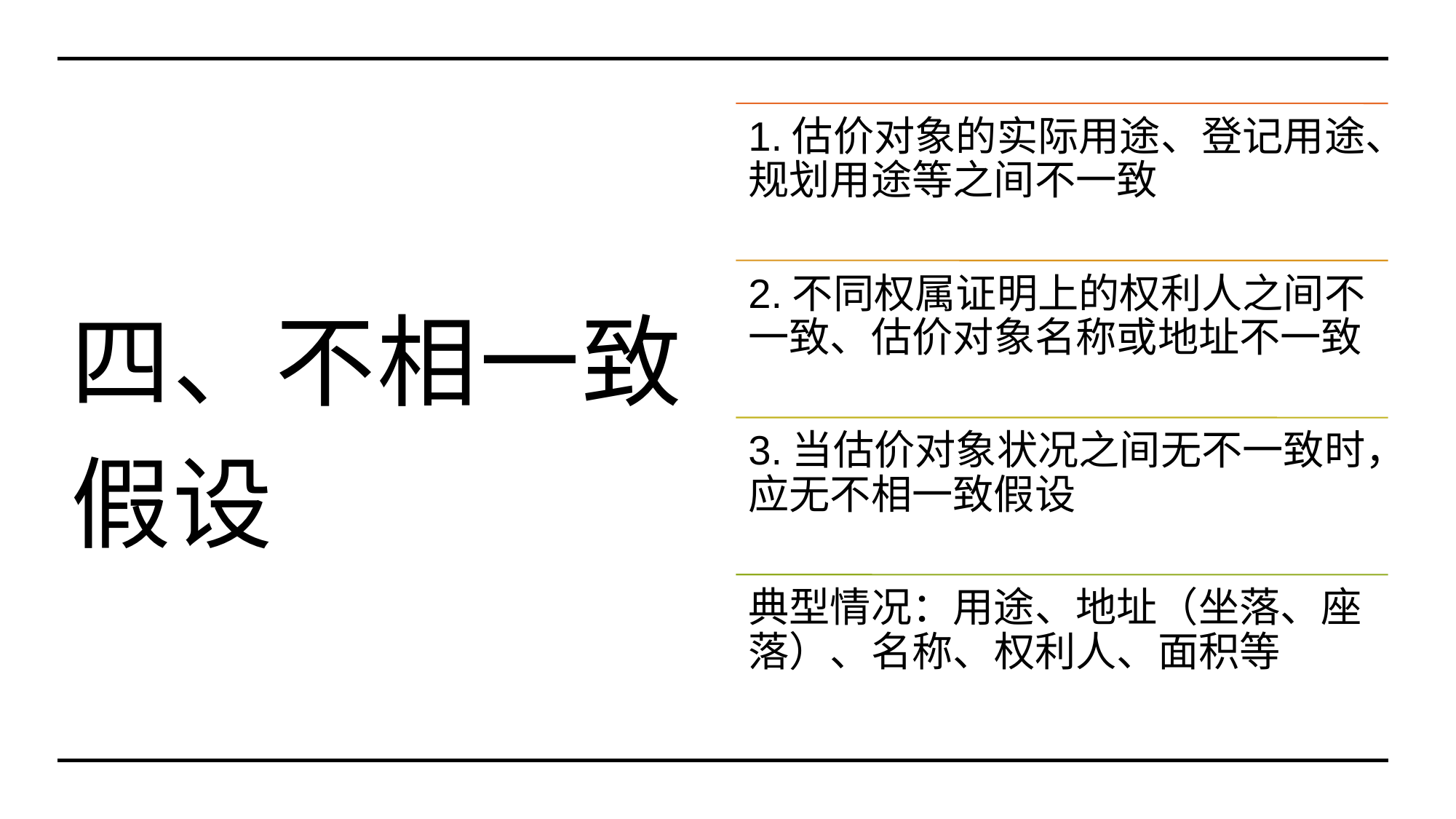

1.估价对象的实际用途、登记用途、规划用途等之间不一致
2.不同权属证明上的权利人之间不一致、估价对象名称或地址不一致
3.当估价对象状况之间无不一致时，应无不相一致假设
典型情况：用途、地址（坐落、座落）、名称、权利人、面积等
# 四、不相一致假设